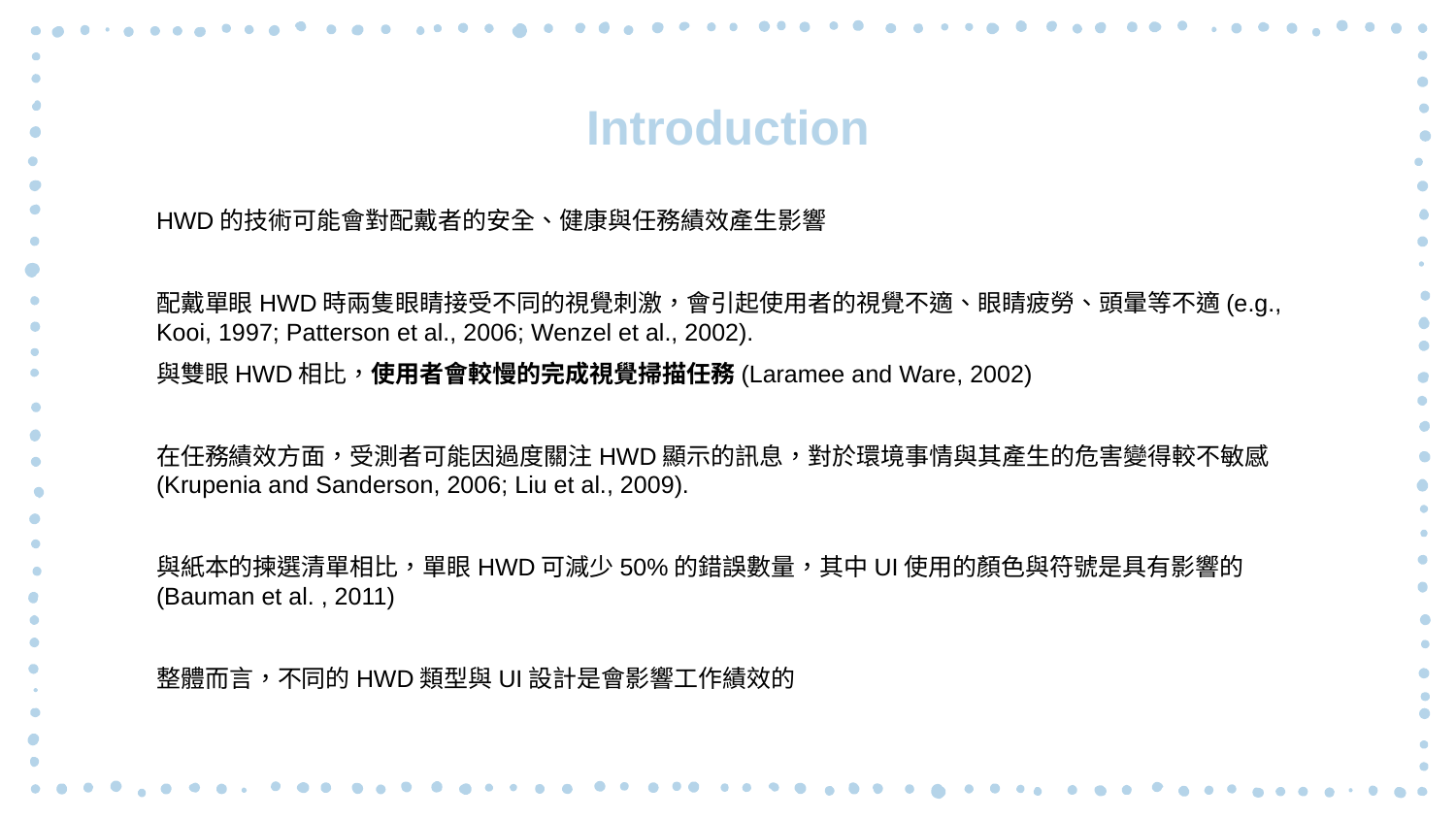

# Introduction
HWD的技術可能會對配戴者的安全、健康與任務績效產生影響

配戴單眼HWD時兩隻眼睛接受不同的視覺刺激，會引起使用者的視覺不適、眼睛疲勞、頭暈等不適(e.g., Kooi, 1997; Patterson et al., 2006; Wenzel et al., 2002).
與雙眼HWD相比，使用者會較慢的完成視覺掃描任務(Laramee and Ware, 2002)

在任務績效方面，受測者可能因過度關注HWD顯示的訊息，對於環境事情與其產生的危害變得較不敏感(Krupenia and Sanderson, 2006; Liu et al., 2009).

與紙本的揀選清單相比，單眼HWD可減少50%的錯誤數量，其中UI使用的顏色與符號是具有影響的(Bauman et al. , 2011)

整體而言，不同的HWD類型與UI設計是會影響工作績效的